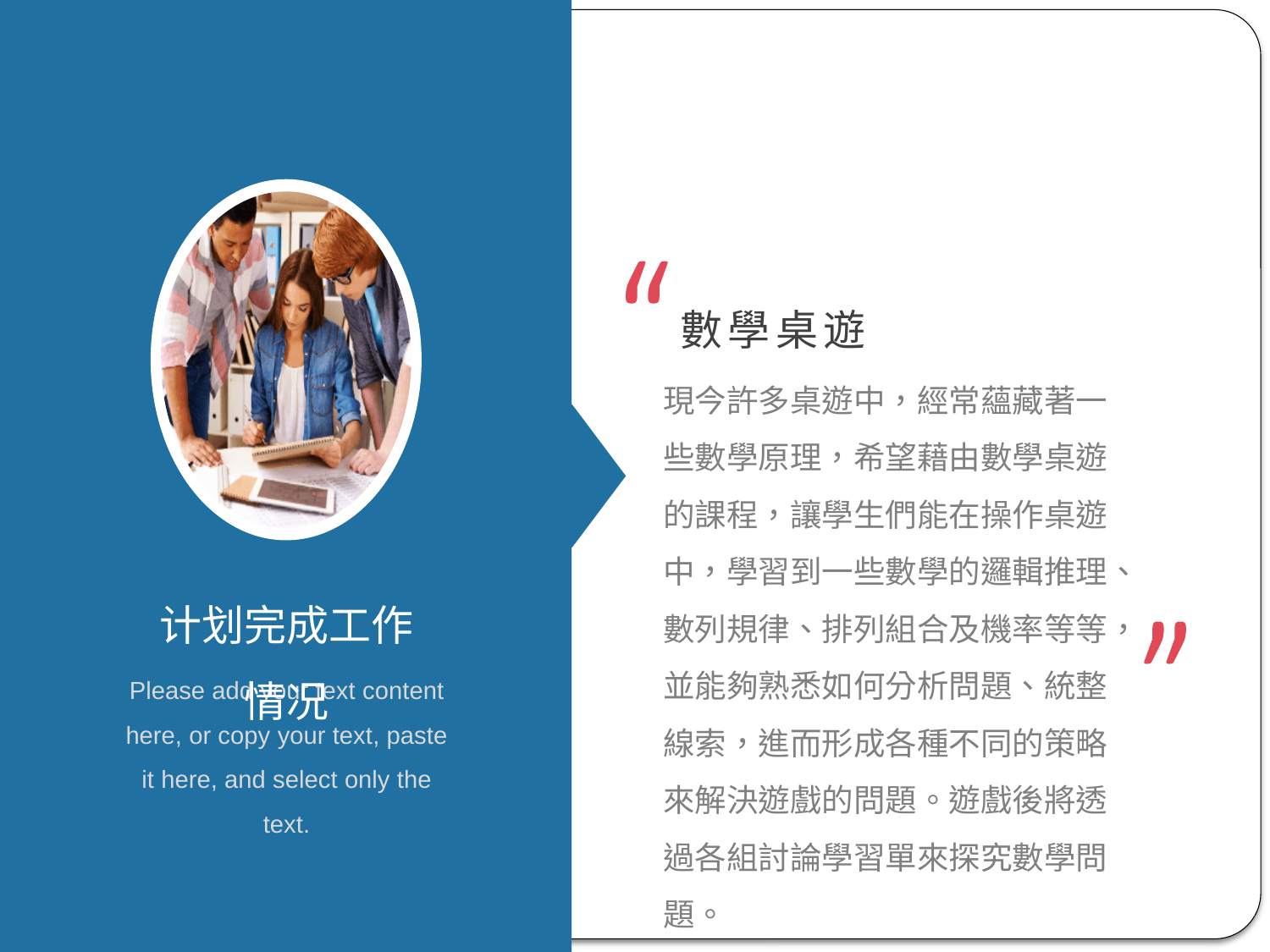

數學桌遊
現今許多桌遊中，經常蘊藏著一些數學原理，希望藉由數學桌遊的課程，讓學生們能在操作桌遊中，學習到一些數學的邏輯推理、數列規律、排列組合及機率等等，並能夠熟悉如何分析問題、統整線索，進而形成各種不同的策略來解決遊戲的問題。遊戲後將透過各組討論學習單來探究數學問題。
计划完成工作情况
Please add your text content here, or copy your text, paste it here, and select only the text.